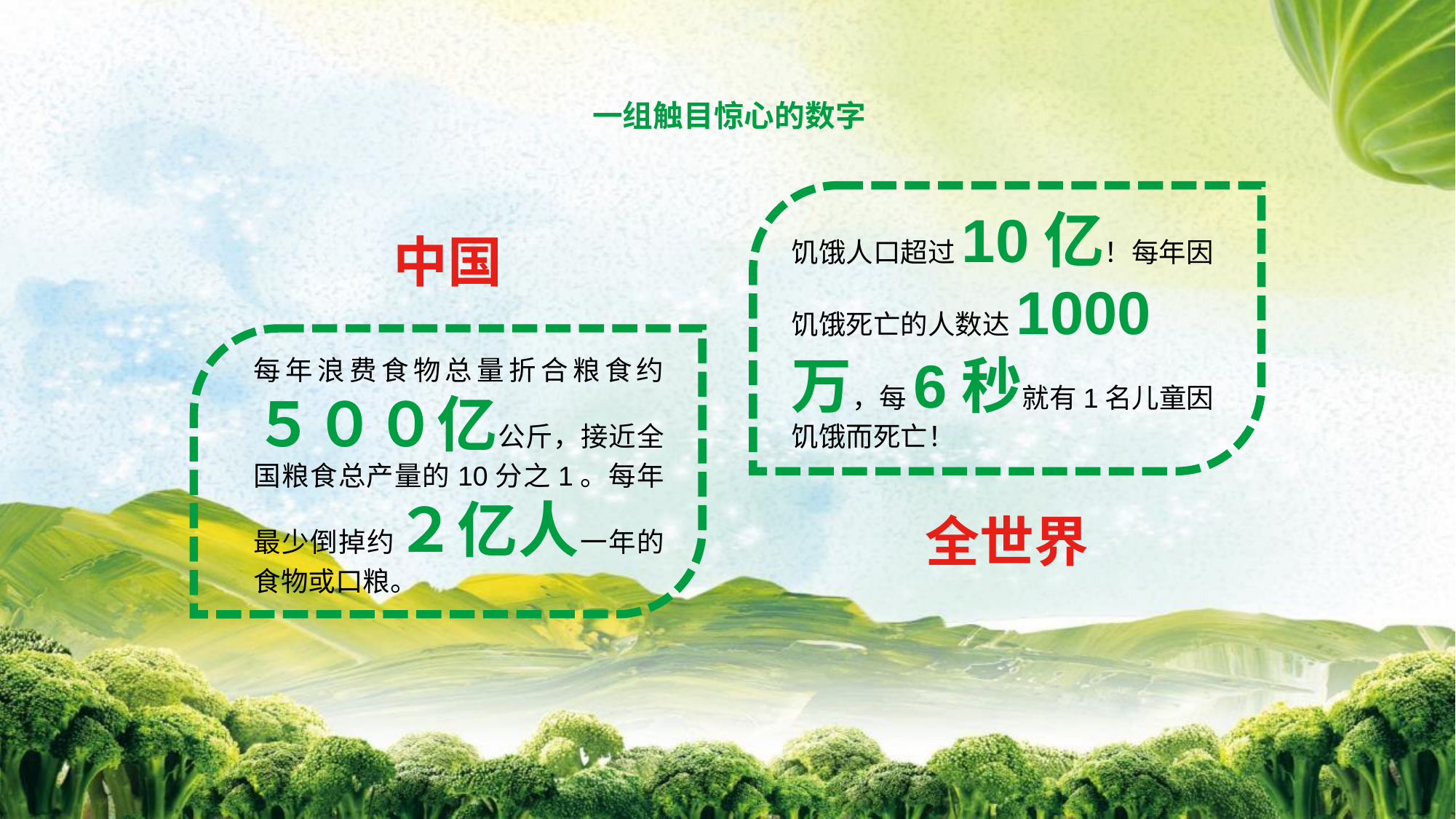

一组触目惊心的数字

饥饿人口超过10亿！每年因饥饿死亡的人数达1000万，每6秒就有1名儿童因饥饿而死亡！
中国

每年浪费食物总量折合粮食约５００亿公斤，接近全国粮食总产量的10分之1。每年最少倒掉约２亿人一年的食物或口粮。
全世界